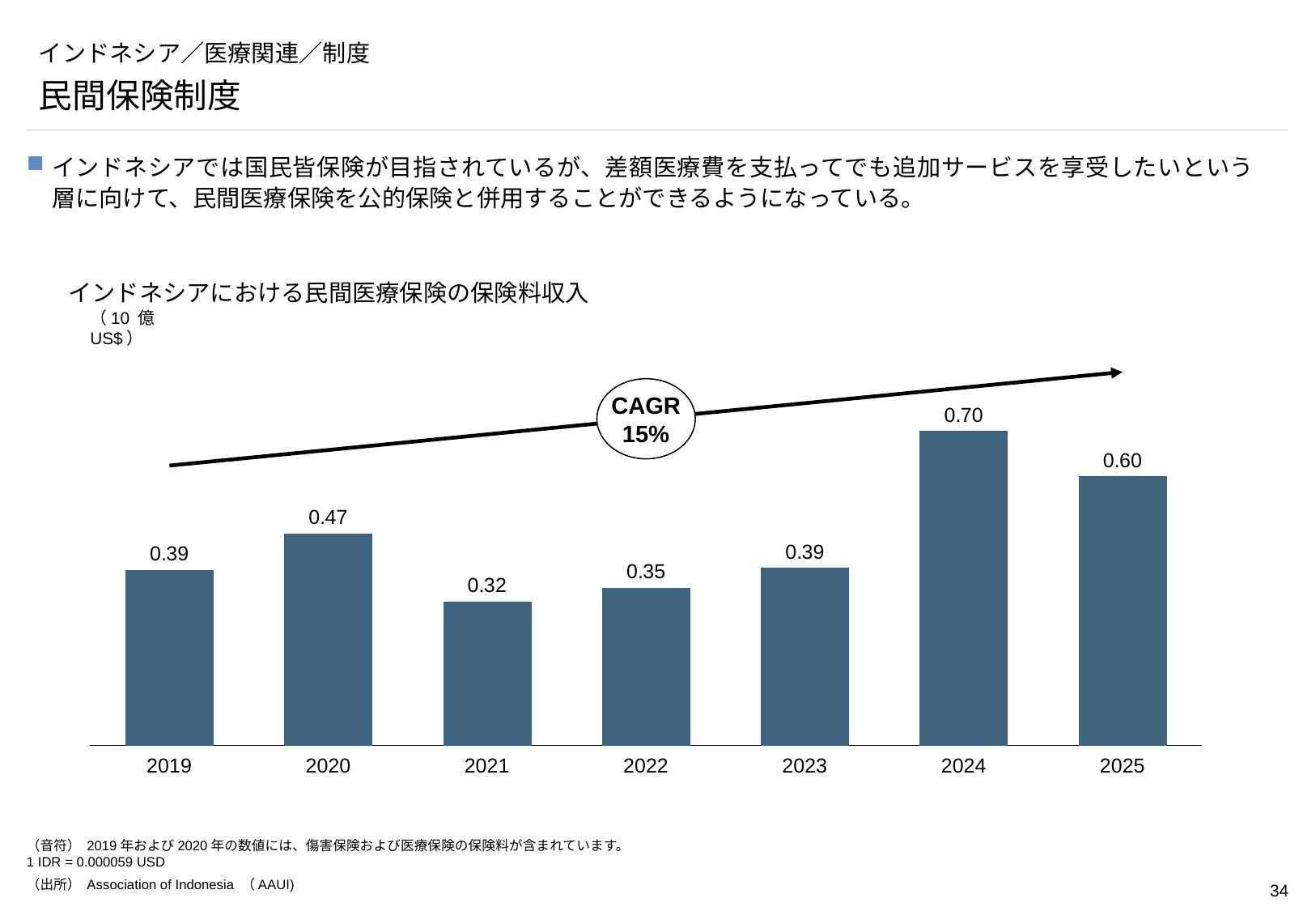

# インドネシア／医療関連／制度
民間保険制度
インドネシアでは国民皆保険が目指されているが、差額医療費を支払ってでも追加サービスを享受したいという層に向けて、民間医療保険を公的保険と併用することができるようになっている。
インドネシアにおける民間医療保険の保険料収入
（10 億US$）
CAGR
15%

### Chart

| Category |  |
|---|---|
2019
2020
2021
2022
2023
2024
2025
（音符） 2019年および2020年の数値には、傷害保険および医療保険の保険料が含まれています。
1 IDR = 0.000059 USD
（出所） Association of Indonesia （AAUI)